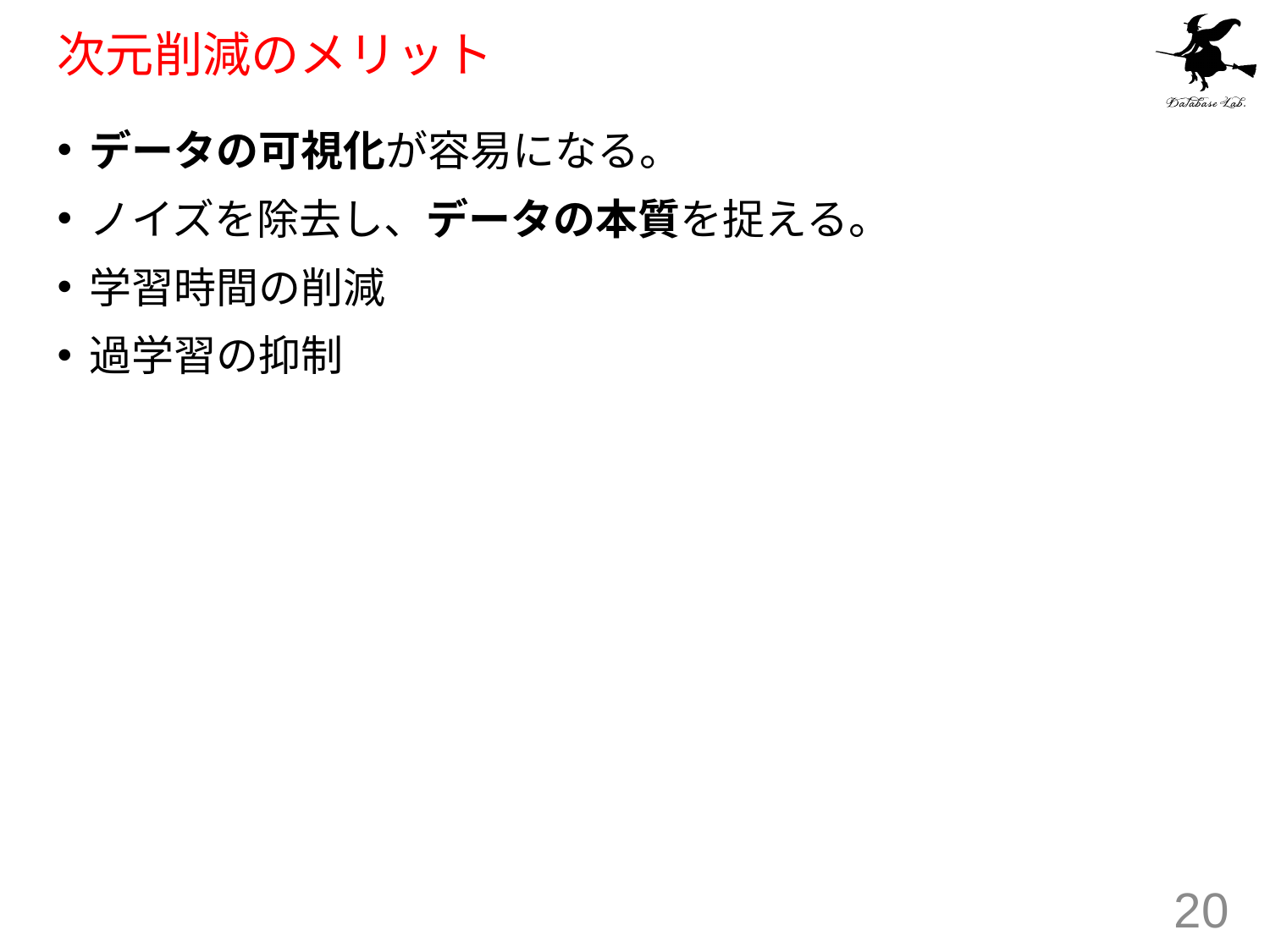

# 次元削減のメリット
データの可視化が容易になる。
ノイズを除去し、データの本質を捉える。
学習時間の削減
過学習の抑制

20